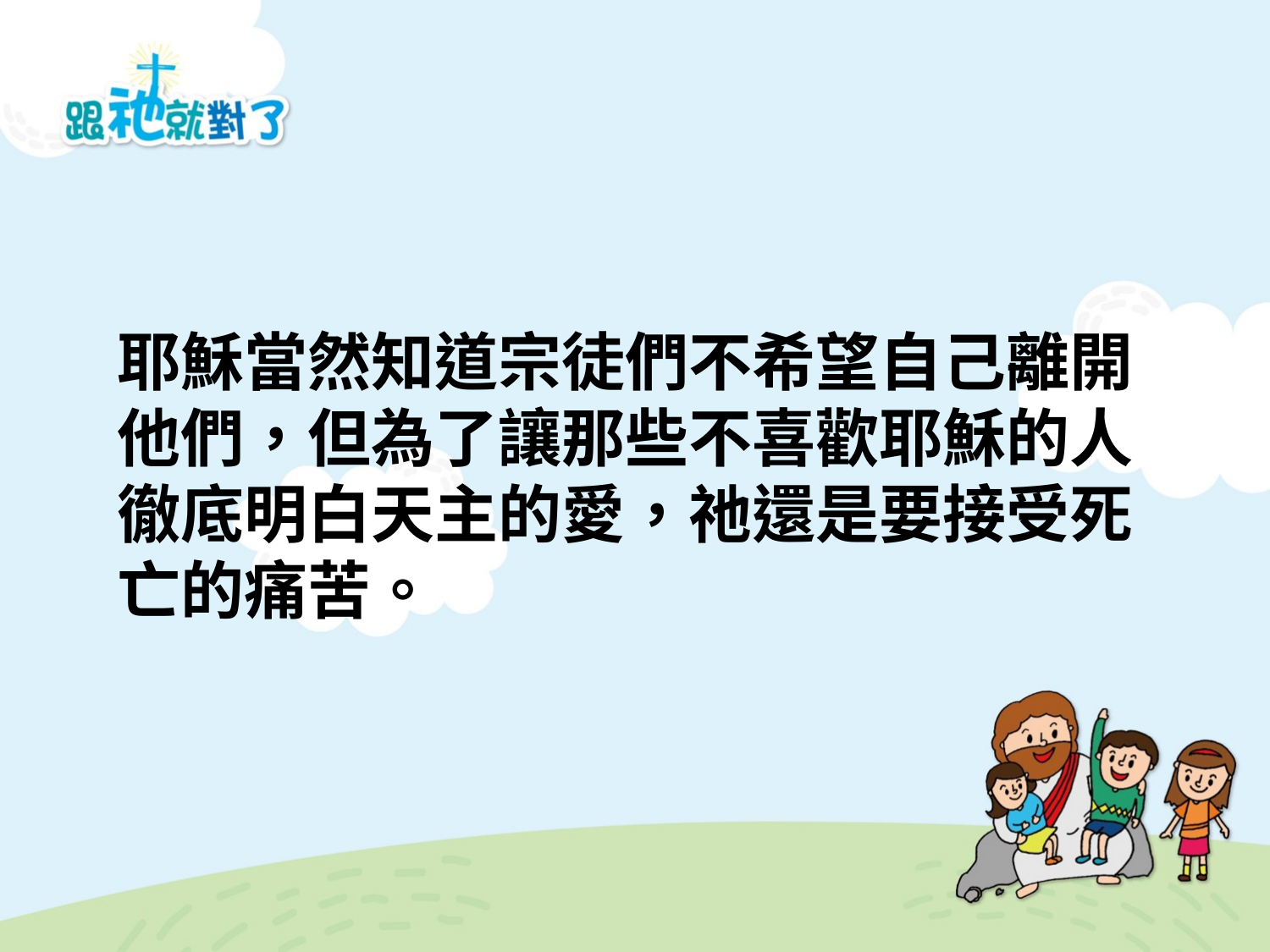

耶穌當然知道宗徒們不希望自己離開他們，但為了讓那些不喜歡耶穌的人徹底明白天主的愛，祂還是要接受死亡的痛苦。